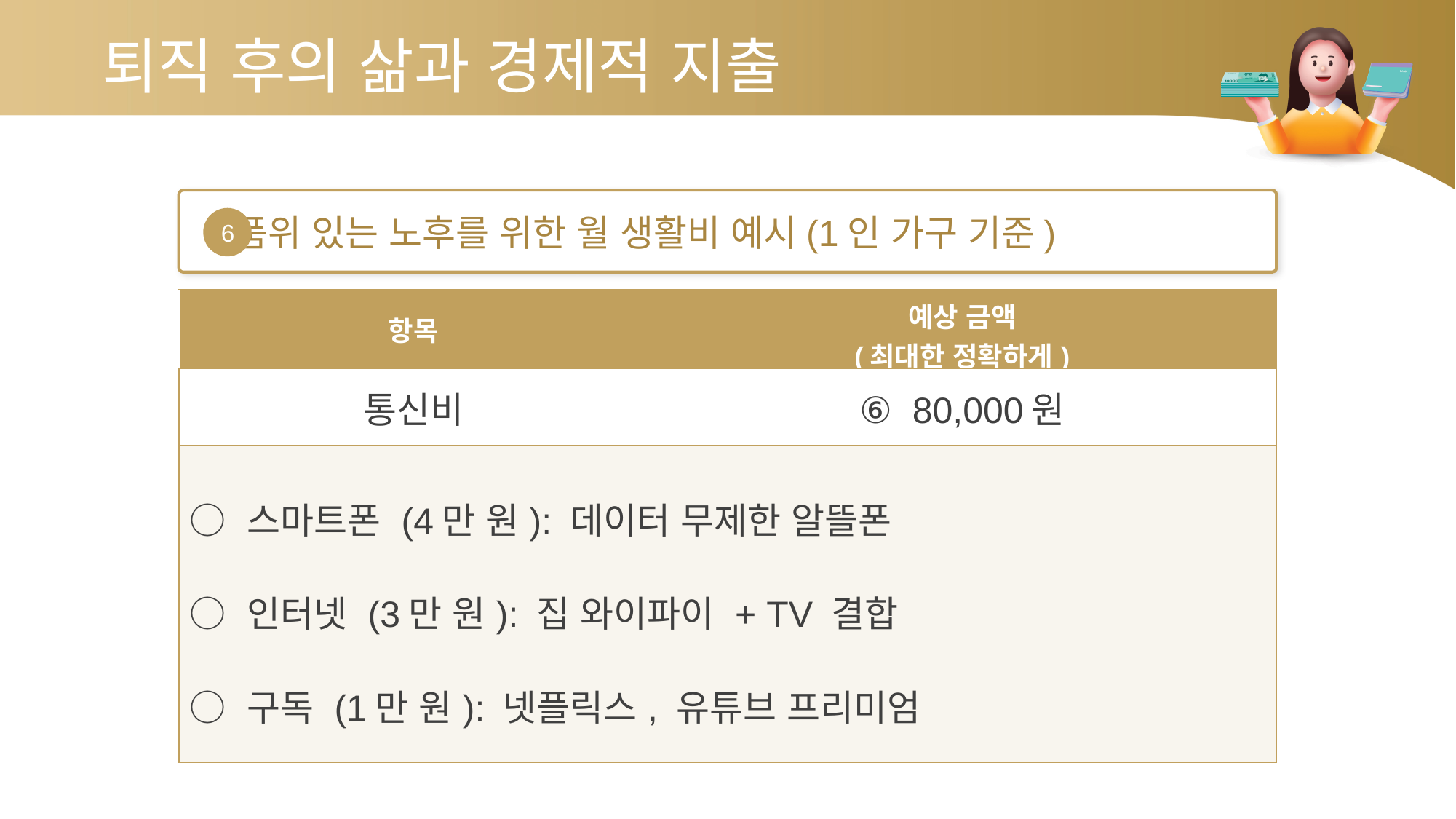

퇴직 후의 삶과 경제적 지출

품위 있는 노후를 위한 월 생활비 예시(1인 가구 기준)
6
| 항목 | 예상 금액 (최대한 정확하게) |
| --- | --- |
| 통신비 | ⑥ 80,000원 |
| ○ 스마트폰 (4만 원): 데이터 무제한 알뜰폰 ○ 인터넷 (3만 원): 집 와이파이 + TV 결합 ○ 구독 (1만 원): 넷플릭스, 유튜브 프리미엄 |  |